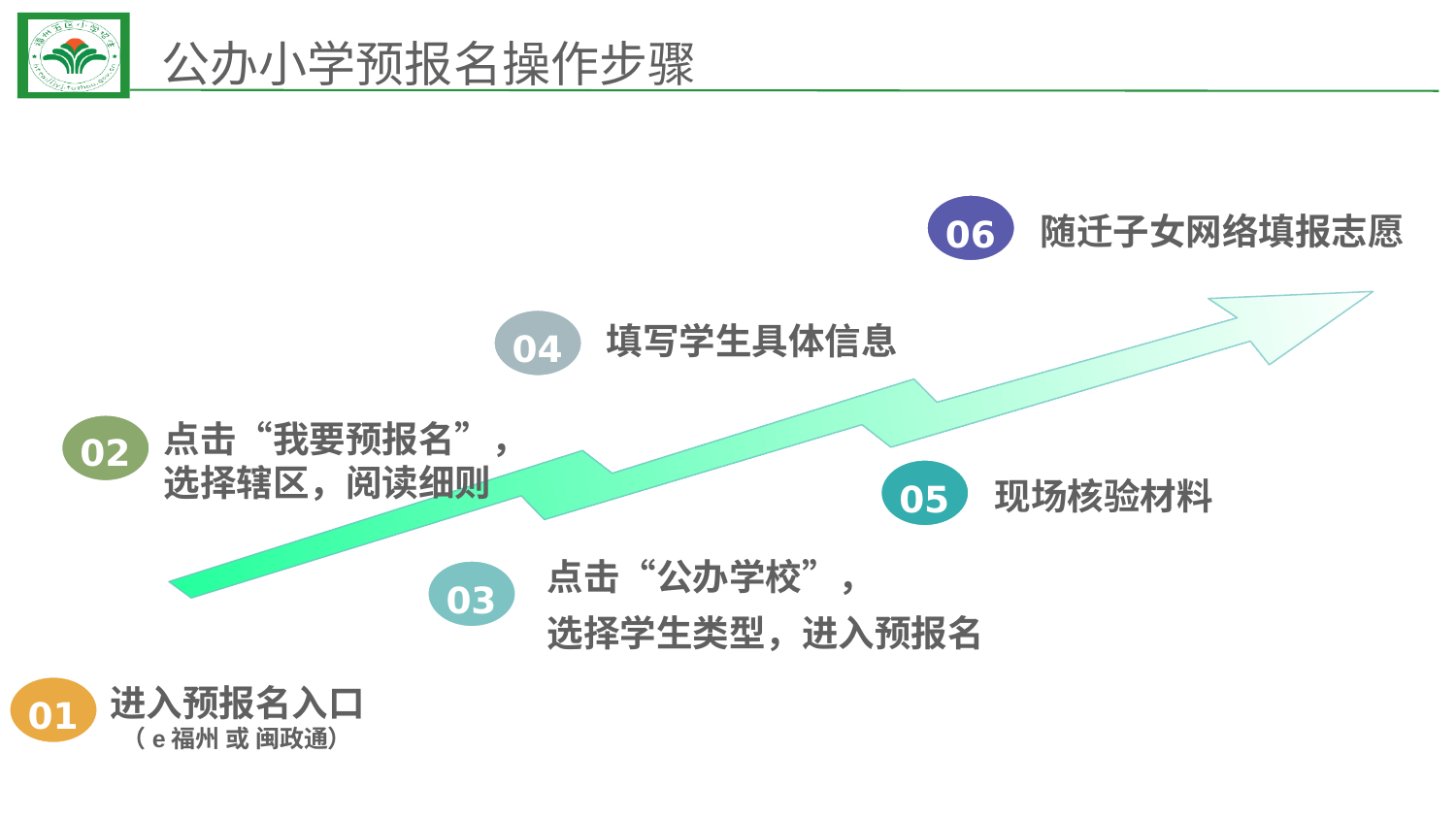

# 公办小学预报名操作步骤

06
随迁子女网络填报志愿

04
填写学生具体信息

点击“我要预报名”，选择辖区，阅读细则

02

05
现场核验材料
点击“公办学校”，
选择学生类型，进入预报名

03
进入预报名入口
（e福州 或 闽政通）

01